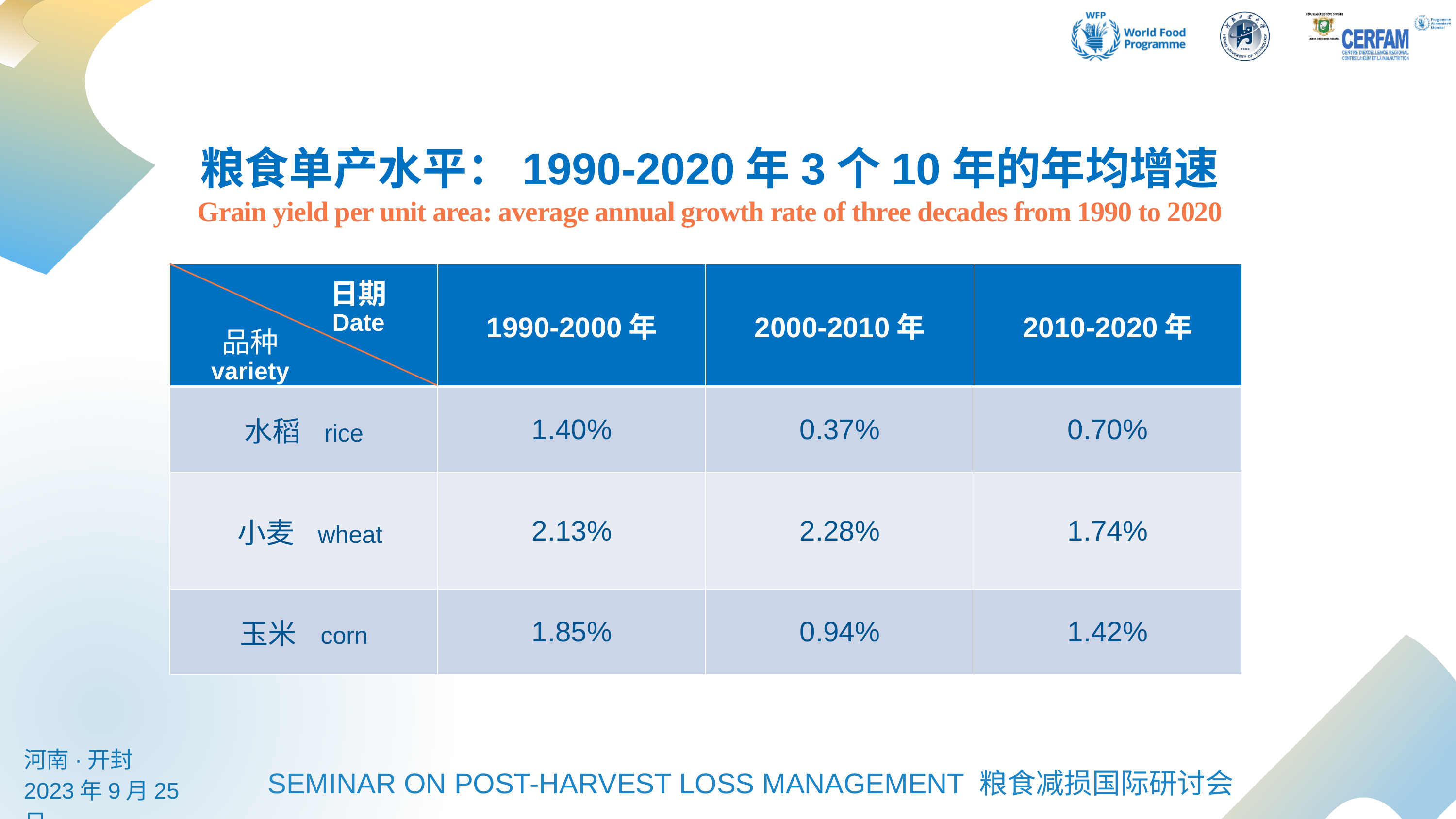

粮食单产水平：1990-2020年3个10年的年均增速
Grain yield per unit area: average annual growth rate of three decades from 1990 to 2020
|  | 1990-2000年 | 2000-2010年 | 2010-2020年 |
| --- | --- | --- | --- |
| 水稻 rice | 1.40% | 0.37% | 0.70% |
| 小麦 wheat | 2.13% | 2.28% | 1.74% |
| 玉米 corn | 1.85% | 0.94% | 1.42% |
日期
Date
品种
variety

河南·开封
2023年9月25日
SEMINAR ON POST-HARVEST LOSS MANAGEMENT 粮食减损国际研讨会